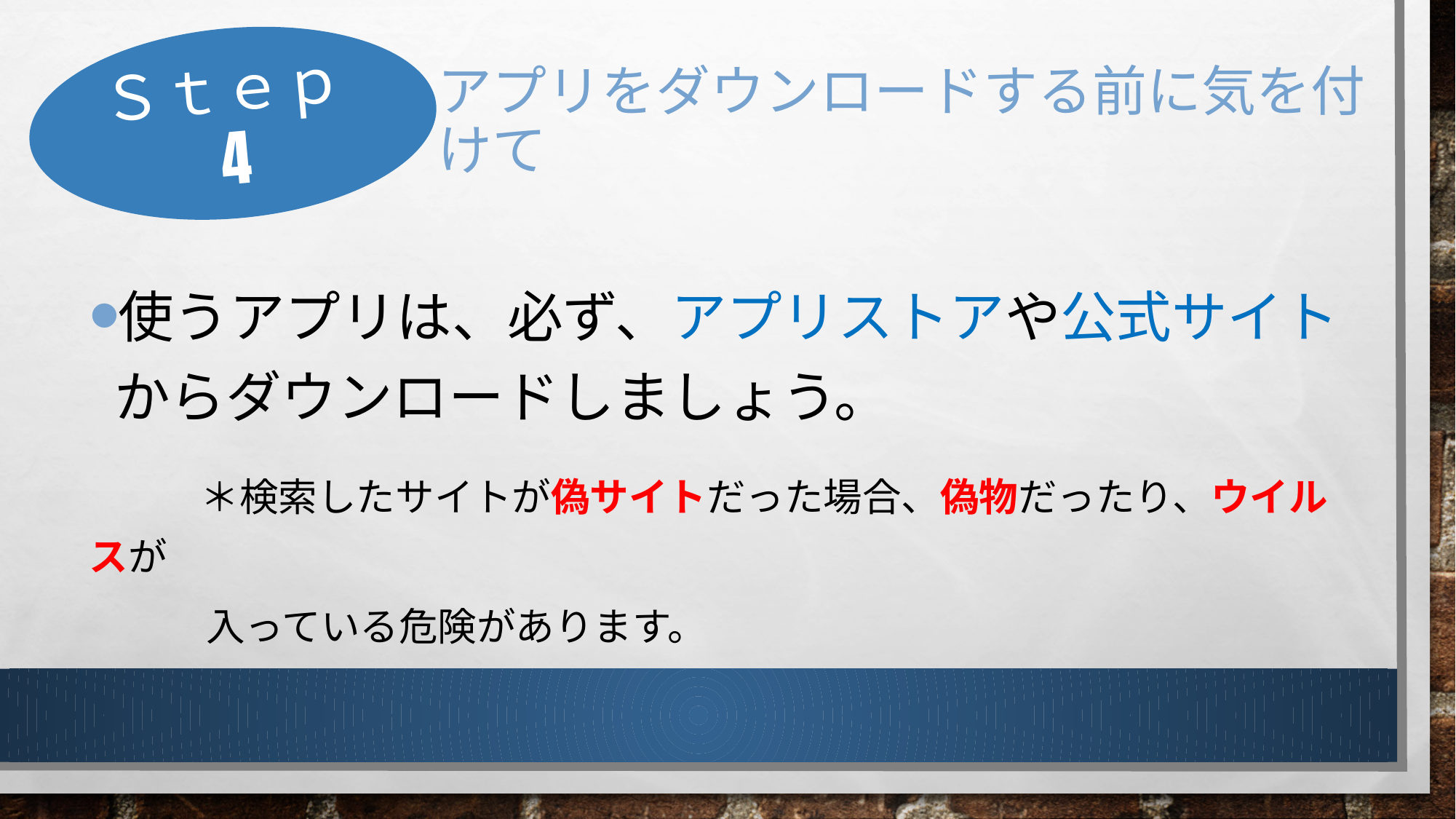

Ｓｔｅｐ4
アプリをダウンロードする前に気を付けて
使うアプリは、必ず、アプリストアや公式サイトからダウンロードしましょう。
　　＊検索したサイトが偽サイトだった場合、偽物だったり、ウイルスが
　　　入っている危険があります。